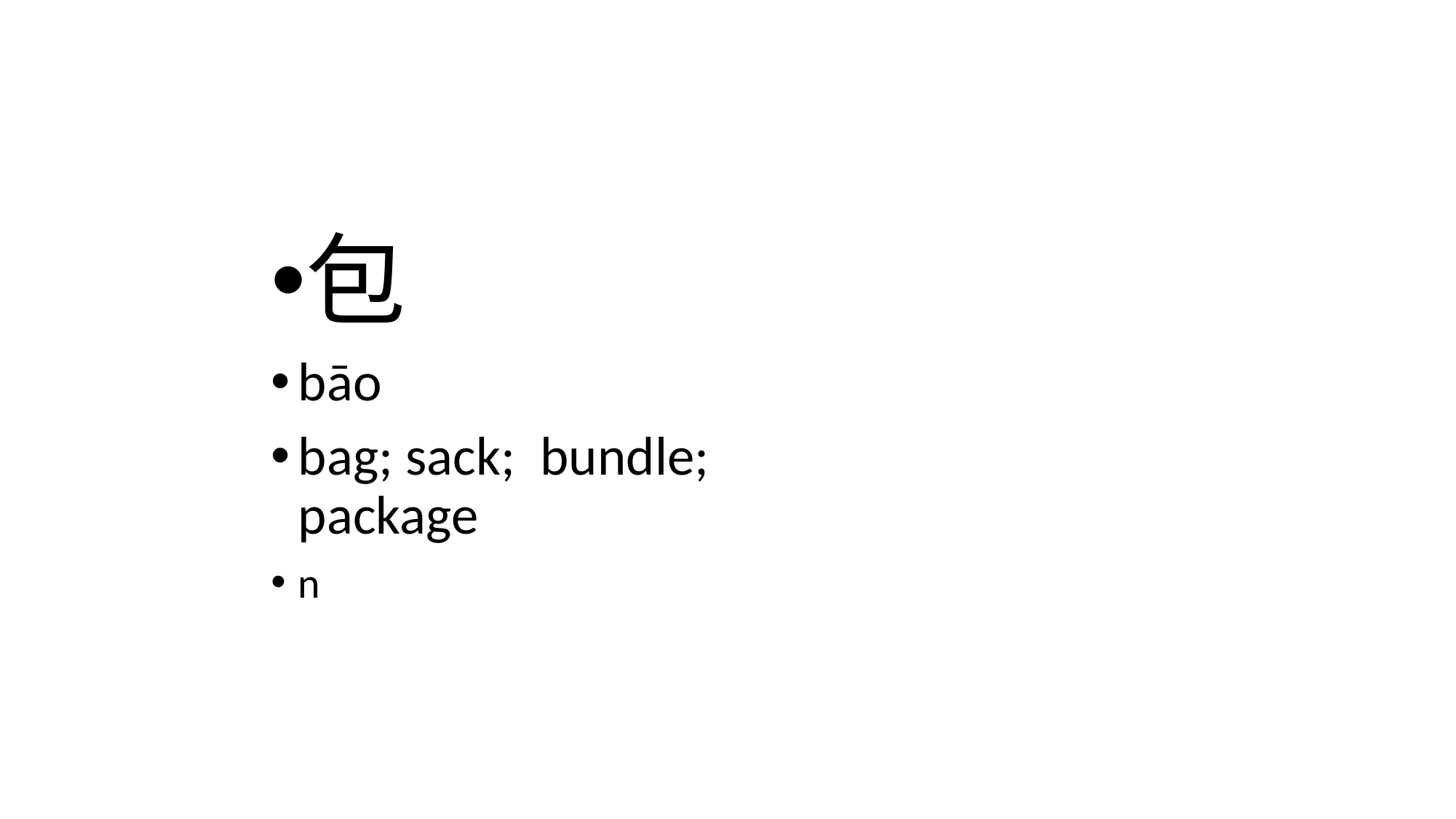

包
bāo
bag; sack;  bundle; package
n